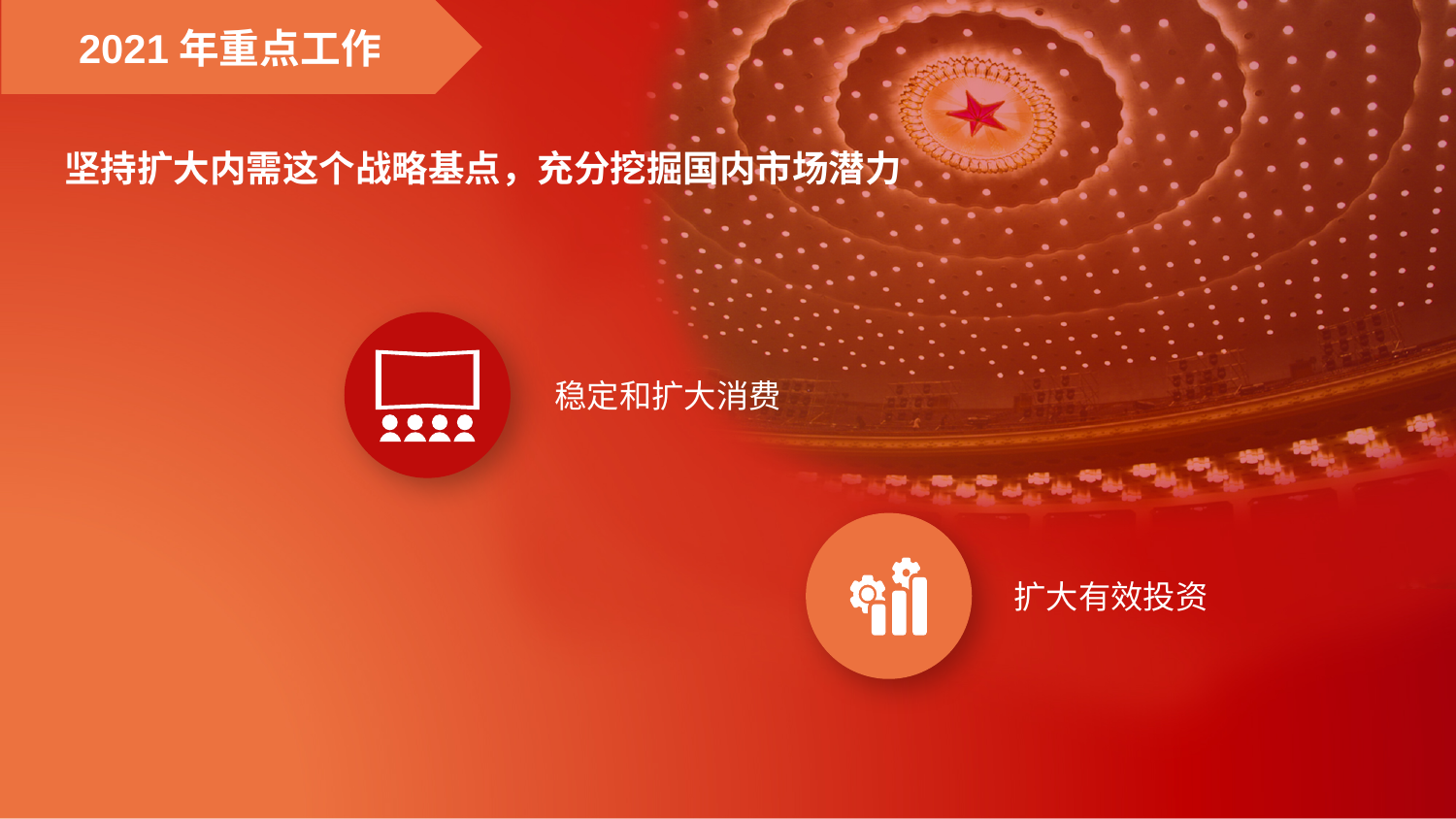

2021年重点工作
坚持扩大内需这个战略基点，充分挖掘国内市场潜力

稳定和扩大消费

扩大有效投资